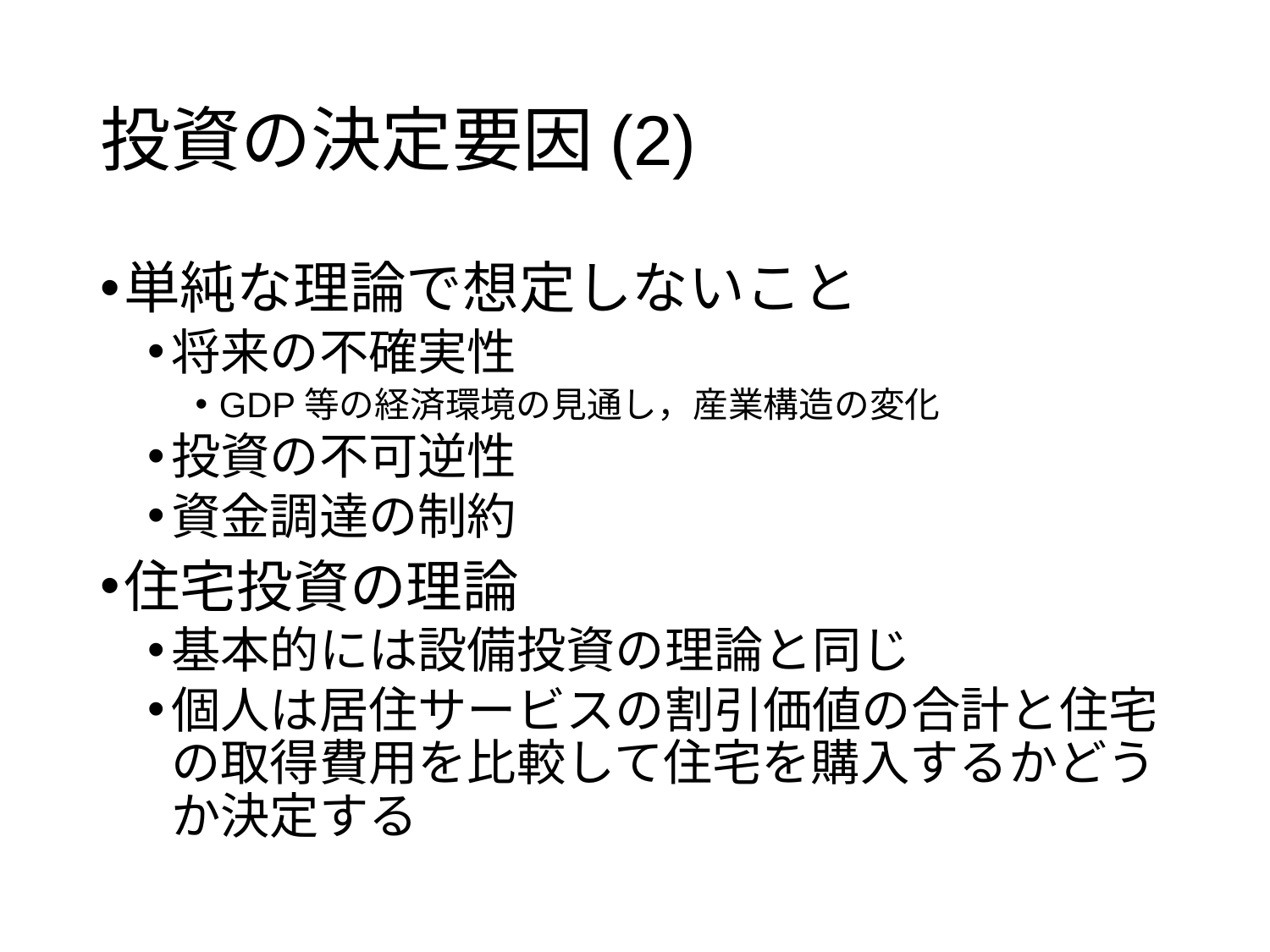

# 投資の決定要因(2)
単純な理論で想定しないこと
将来の不確実性
GDP等の経済環境の見通し，産業構造の変化
投資の不可逆性
資金調達の制約
住宅投資の理論
基本的には設備投資の理論と同じ
個人は居住サービスの割引価値の合計と住宅の取得費用を比較して住宅を購入するかどうか決定する